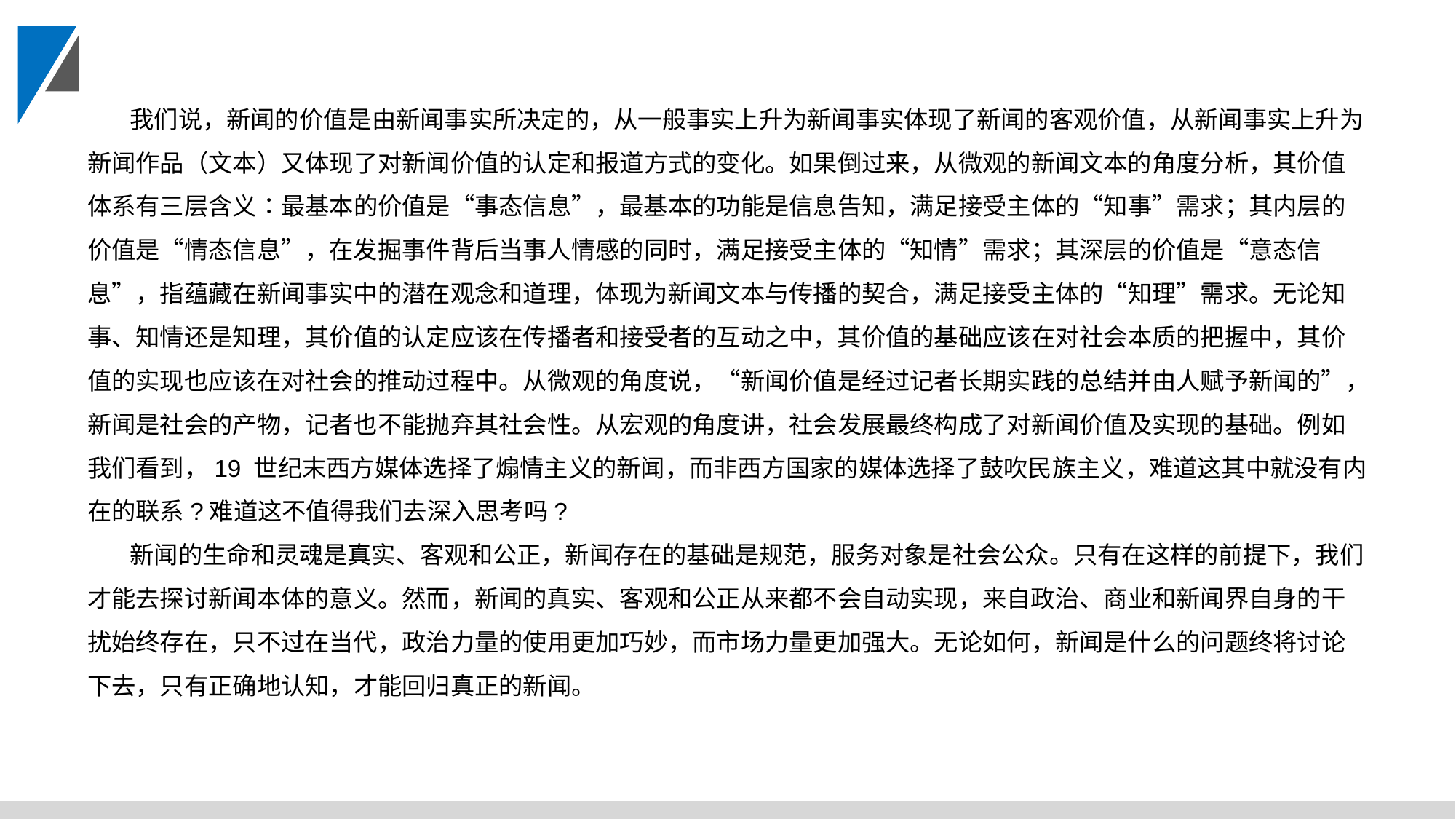

我们说，新闻的价值是由新闻事实所决定的，从一般事实上升为新闻事实体现了新闻的客观价值，从新闻事实上升为新闻作品（文本）又体现了对新闻价值的认定和报道方式的变化。如果倒过来，从微观的新闻文本的角度分析，其价值体系有三层含义∶最基本的价值是“事态信息”，最基本的功能是信息告知，满足接受主体的“知事”需求；其内层的价值是“情态信息”，在发掘事件背后当事人情感的同时，满足接受主体的“知情”需求；其深层的价值是“意态信息”，指蕴藏在新闻事实中的潜在观念和道理，体现为新闻文本与传播的契合，满足接受主体的“知理”需求。无论知事、知情还是知理，其价值的认定应该在传播者和接受者的互动之中，其价值的基础应该在对社会本质的把握中，其价值的实现也应该在对社会的推动过程中。从微观的角度说，“新闻价值是经过记者长期实践的总结并由人赋予新闻的”，新闻是社会的产物，记者也不能抛弃其社会性。从宏观的角度讲，社会发展最终构成了对新闻价值及实现的基础。例如我们看到，19 世纪末西方媒体选择了煽情主义的新闻，而非西方国家的媒体选择了鼓吹民族主义，难道这其中就没有内在的联系?难道这不值得我们去深入思考吗?
新闻的生命和灵魂是真实、客观和公正，新闻存在的基础是规范，服务对象是社会公众。只有在这样的前提下，我们才能去探讨新闻本体的意义。然而，新闻的真实、客观和公正从来都不会自动实现，来自政治、商业和新闻界自身的干扰始终存在，只不过在当代，政治力量的使用更加巧妙，而市场力量更加强大。无论如何，新闻是什么的问题终将讨论下去，只有正确地认知，才能回归真正的新闻。